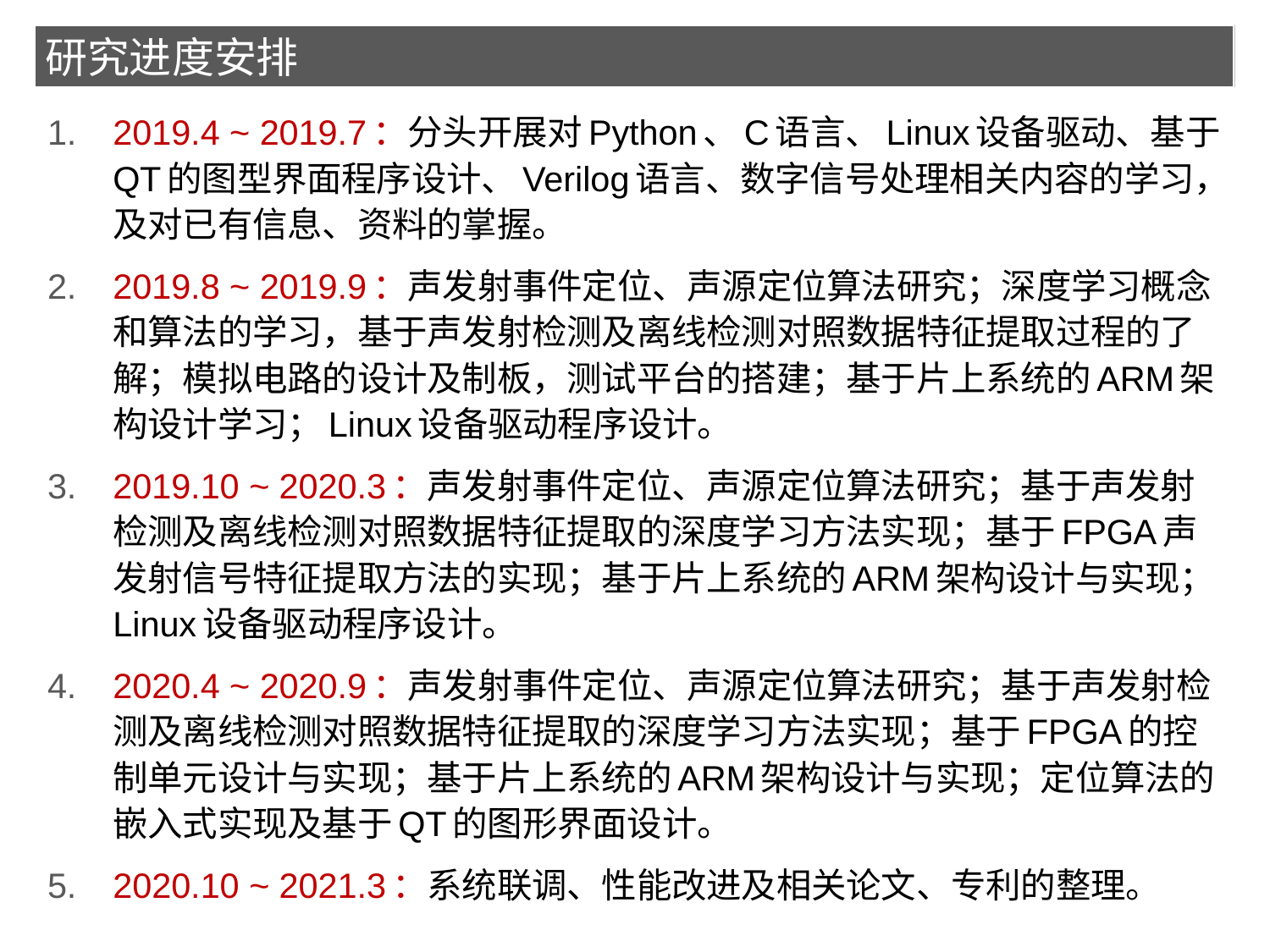

研究进度安排
2019.4 ~ 2019.7：分头开展对Python、C语言、Linux设备驱动、基于QT的图型界面程序设计、Verilog语言、数字信号处理相关内容的学习，及对已有信息、资料的掌握。
2019.8 ~ 2019.9：声发射事件定位、声源定位算法研究；深度学习概念和算法的学习，基于声发射检测及离线检测对照数据特征提取过程的了解；模拟电路的设计及制板，测试平台的搭建；基于片上系统的ARM架构设计学习；Linux设备驱动程序设计。
2019.10 ~ 2020.3：声发射事件定位、声源定位算法研究；基于声发射检测及离线检测对照数据特征提取的深度学习方法实现；基于FPGA声发射信号特征提取方法的实现；基于片上系统的ARM架构设计与实现；Linux设备驱动程序设计。
2020.4 ~ 2020.9：声发射事件定位、声源定位算法研究；基于声发射检测及离线检测对照数据特征提取的深度学习方法实现；基于FPGA的控制单元设计与实现；基于片上系统的ARM架构设计与实现；定位算法的嵌入式实现及基于QT的图形界面设计。
2020.10 ~ 2021.3：系统联调、性能改进及相关论文、专利的整理。